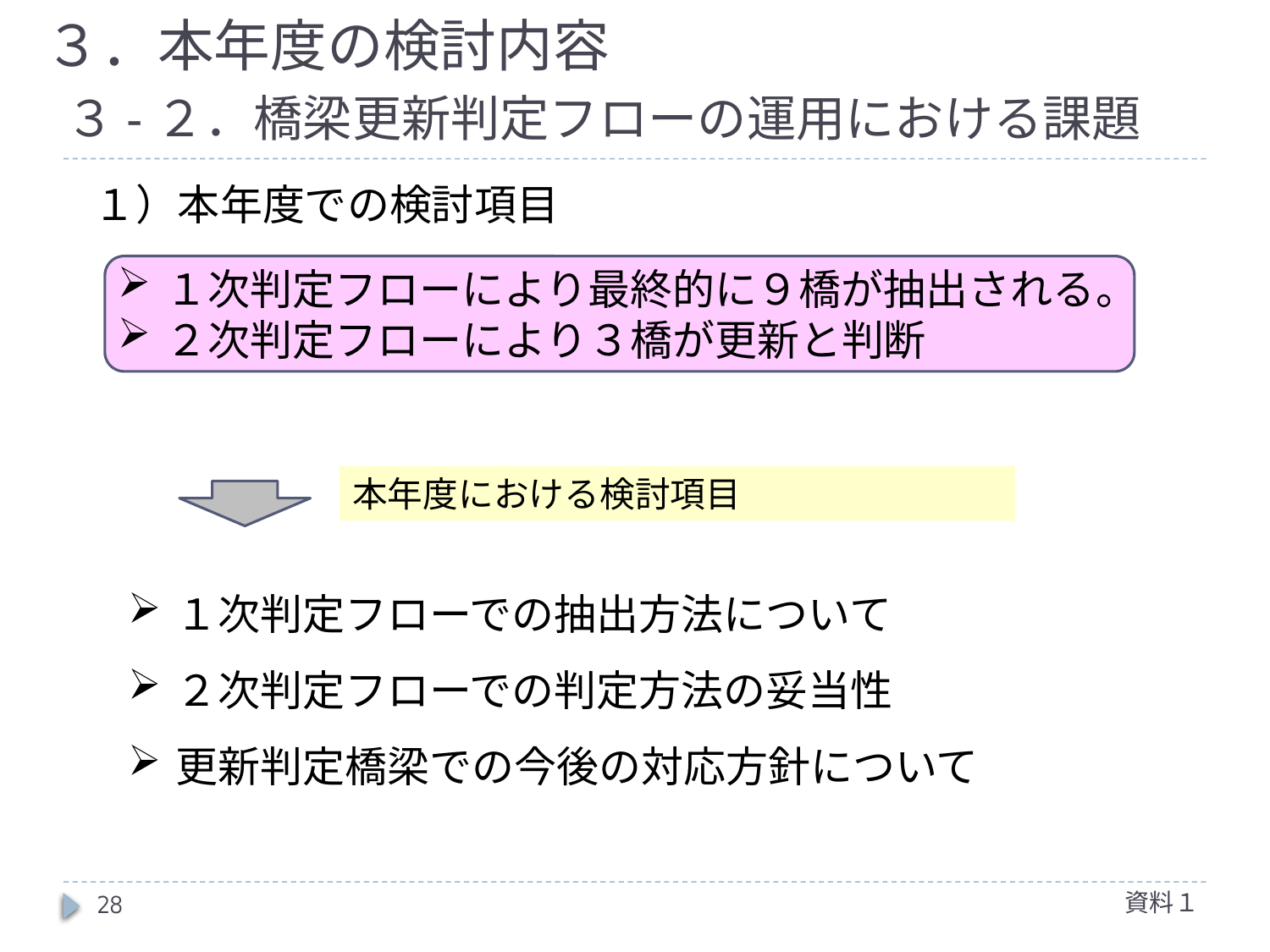

# ３．本年度の検討内容
３-２．橋梁更新判定フローの運用における課題
１）本年度での検討項目

１次判定フローにより最終的に９橋が抽出される。
２次判定フローにより３橋が更新と判断
本年度における検討項目

１次判定フローでの抽出方法について
２次判定フローでの判定方法の妥当性
更新判定橋梁での今後の対応方針について
資料１
28